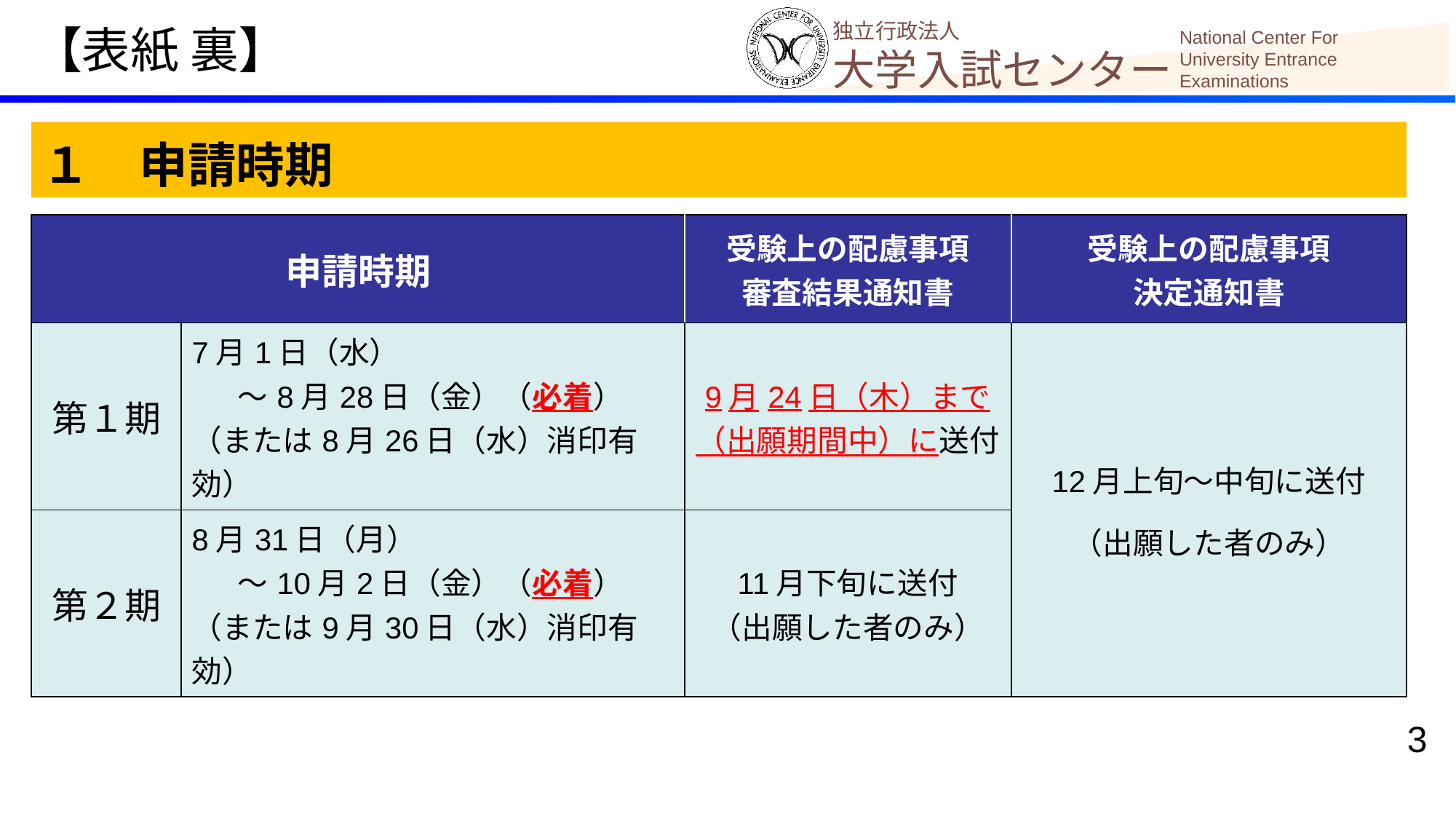

【表紙 裏】
１　申請時期
| 申請時期 |  | 受験上の配慮事項 審査結果通知書 | 受験上の配慮事項 決定通知書 |
| --- | --- | --- | --- |
| 第１期 | 7月1日（水） 　～8月28日（金）（必着） （または8月26日（水）消印有効） | 9月24日（木）まで （出願期間中）に送付 | 12月上旬～中旬に送付 （出願した者のみ） |
| 第２期 | 8月31日（月） 　～10月2日（金）（必着） （または9月30日（水）消印有効） | 11月下旬に送付 （出願した者のみ） |  |
3